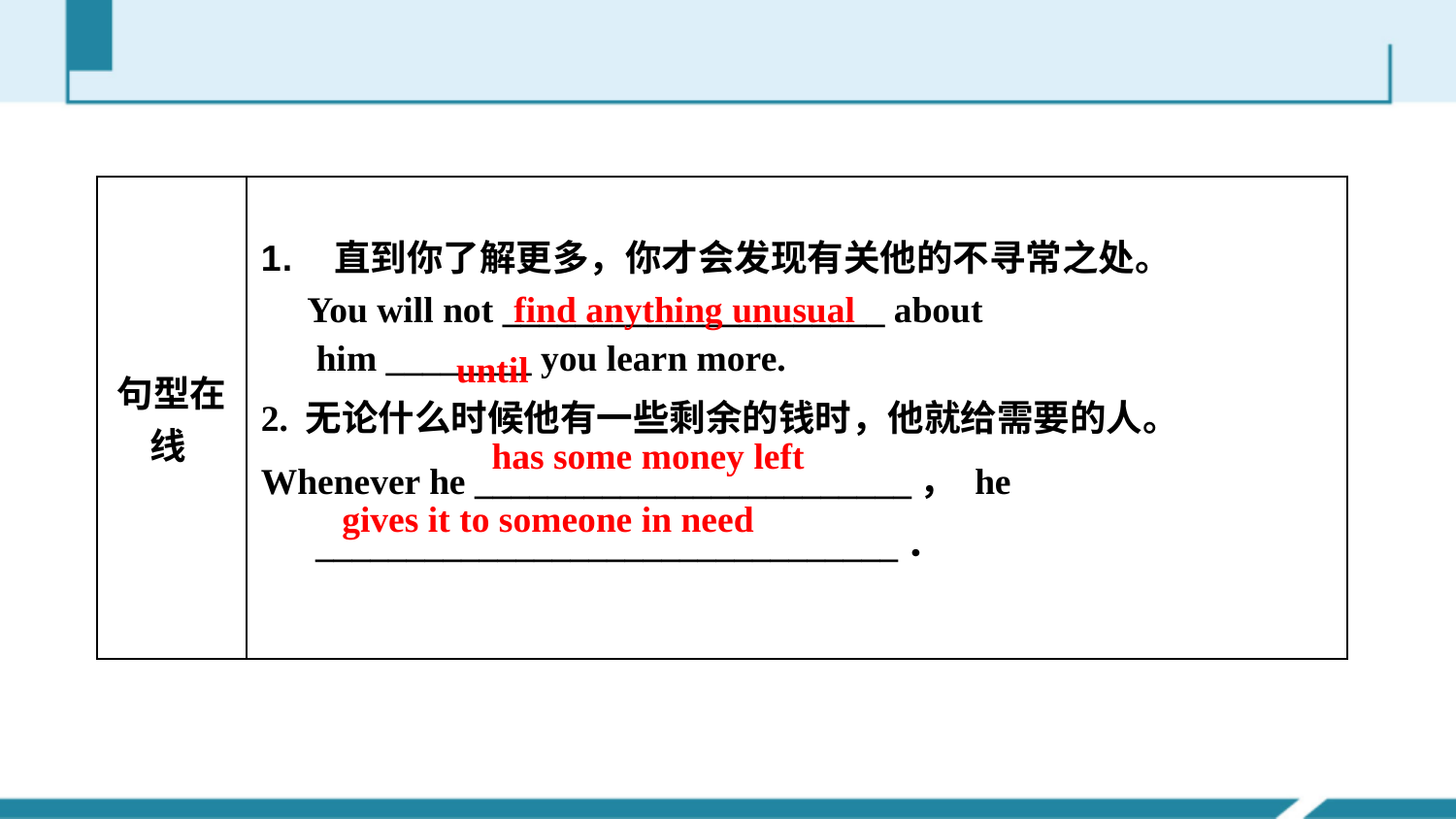

| 句型在线 | 直到你了解更多，你才会发现有关他的不寻常之处。 You will not \_\_\_\_\_\_\_\_\_\_\_\_\_\_\_\_\_\_\_\_\_ about him \_\_\_\_\_\_\_\_ you learn more. 2. 无论什么时候他有一些剩余的钱时，他就给需要的人。 Whenever he \_\_\_\_\_\_\_\_\_\_\_\_\_\_\_\_\_\_\_\_\_\_\_\_， he \_\_\_\_\_\_\_\_\_\_\_\_\_\_\_\_\_\_\_\_\_\_\_\_\_\_\_\_\_\_\_\_． |
| --- | --- |
find anything unusual
until
has some money left
 gives it to someone in need